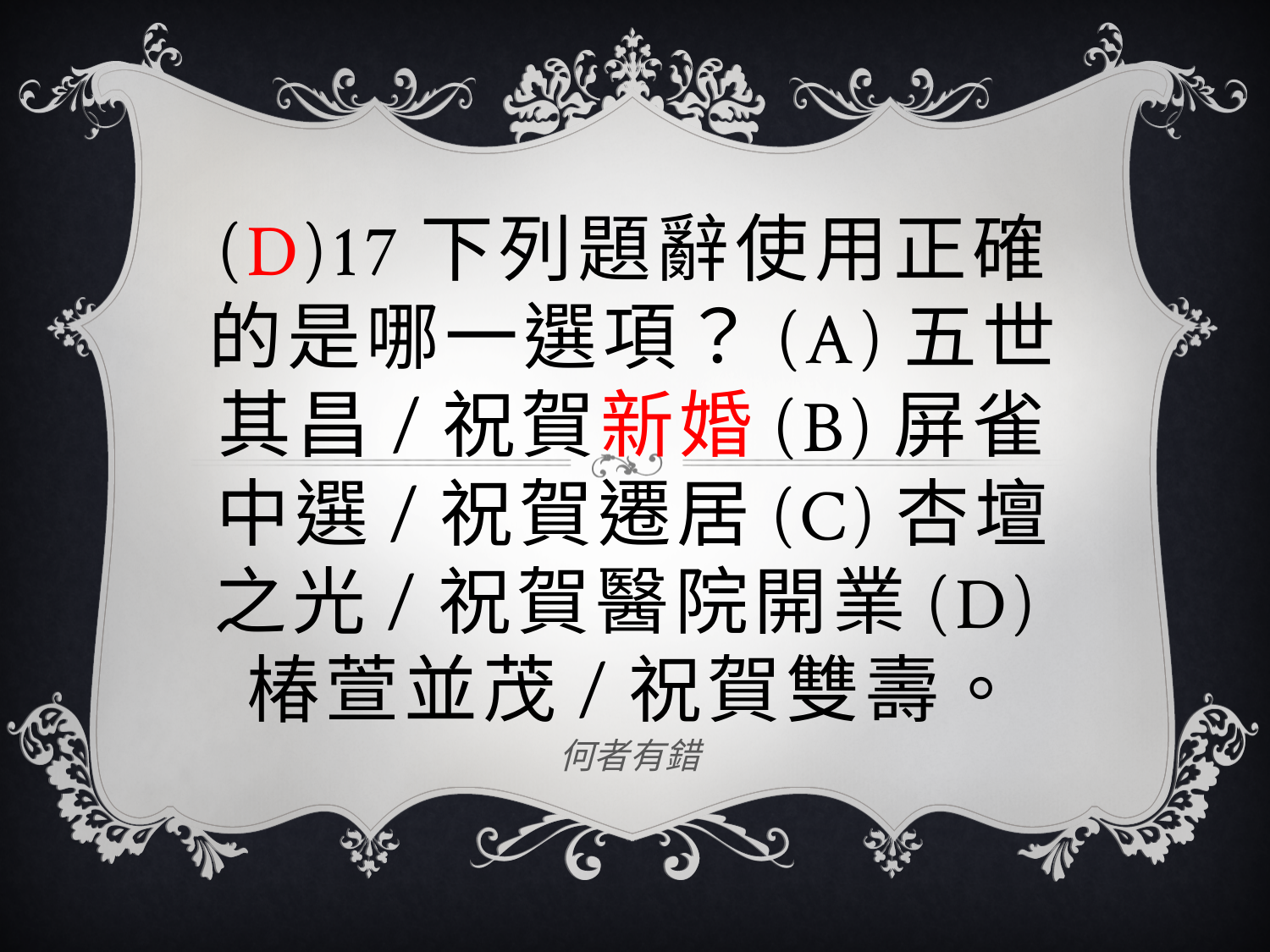

# (D)17下列題辭使用正確的是哪一選項？(A)五世其昌/祝賀新婚(B)屏雀中選/祝賀遷居(C)杏壇之光/祝賀醫院開業(D)椿萱並茂/祝賀雙壽。
何者有錯